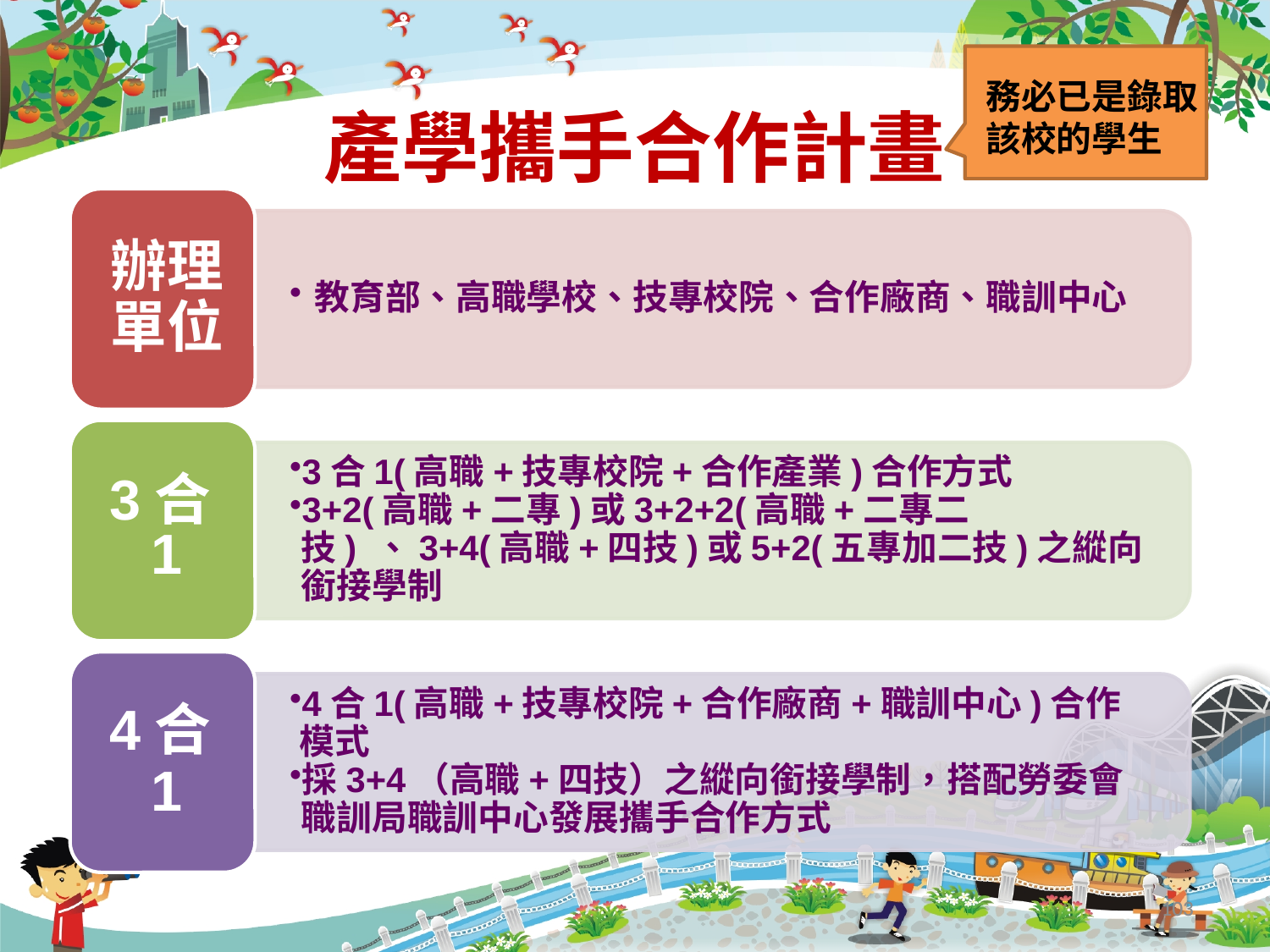

務必已是錄取該校的學生
# 產學攜手合作計畫
教育部、高職學校、技專校院、合作廠商、職訓中心
辦理單位
3合1(高職+技專校院+合作產業)合作方式
3+2(高職+二專)或3+2+2(高職+二專二技) 、3+4(高職+四技)或5+2(五專加二技)之縱向銜接學制
3合1
4合1(高職+技專校院+合作廠商+職訓中心)合作模式
採3+4（高職+四技）之縱向銜接學制，搭配勞委會職訓局職訓中心發展攜手合作方式
4合1
103
103